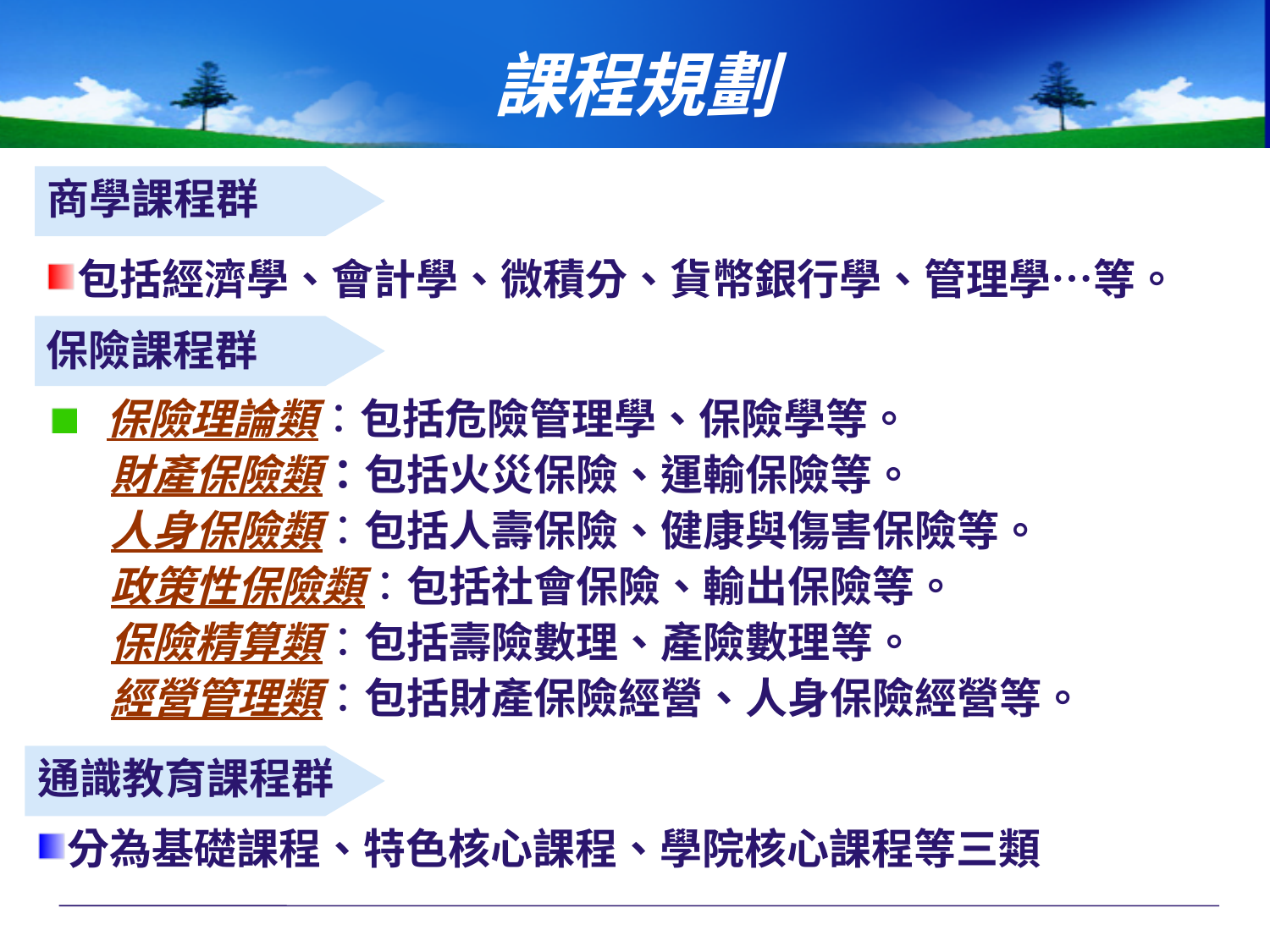

課程規劃

商學課程群
包括經濟學、會計學、微積分、貨幣銀行學、管理學…等。

保險課程群
  保險理論類：包括危險管理學、保險學等。
財產保險類：包括火災保險、運輸保險等。
人身保險類：包括人壽保險、健康與傷害保險等。
政策性保險類：包括社會保險、輸出保險等。
保險精算類：包括壽險數理、產險數理等。
經營管理類：包括財產保險經營、人身保險經營等。

通識教育課程群
分為基礎課程、特色核心課程、學院核心課程等三類